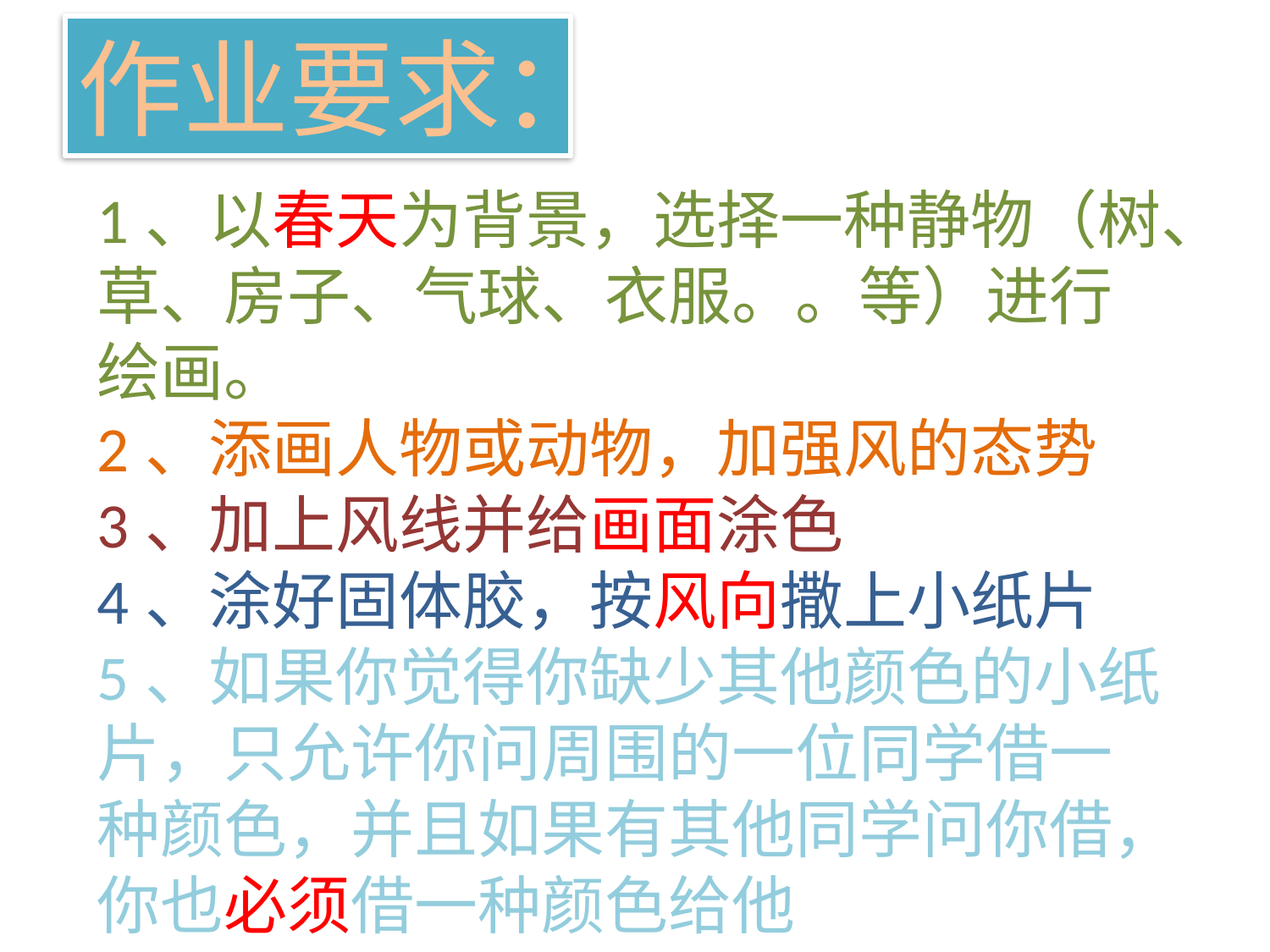

作业要求：
1、以春天为背景，选择一种静物（树、草、房子、气球、衣服。。等）进行绘画。
2、添画人物或动物，加强风的态势
3、加上风线并给画面涂色
4、涂好固体胶，按风向撒上小纸片
5、如果你觉得你缺少其他颜色的小纸片，只允许你问周围的一位同学借一种颜色，并且如果有其他同学问你借，你也必须借一种颜色给他